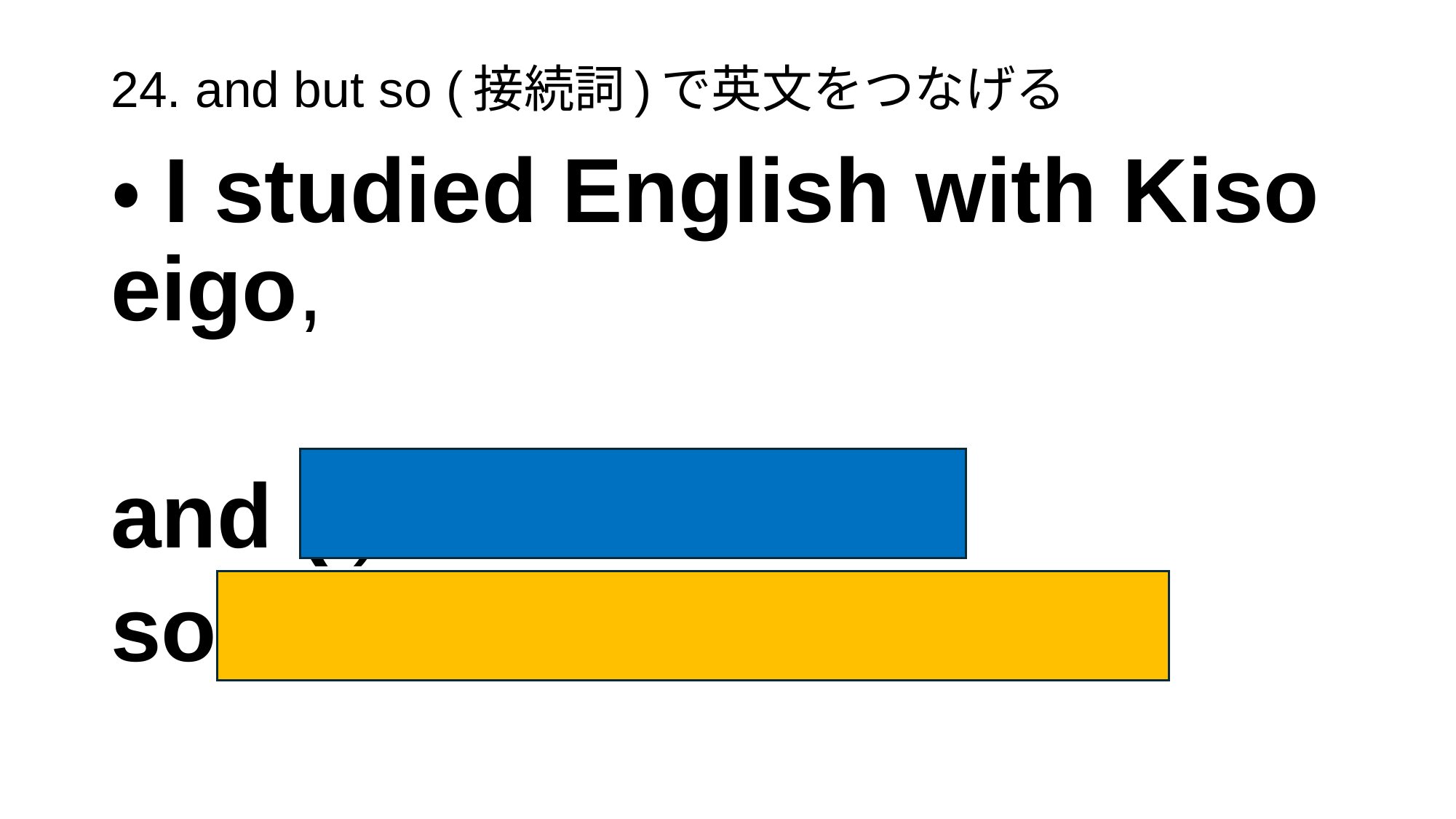

# 24. and but so (接続詞)で英文をつなげる
・I studied English with Kiso eigo,

and (I) learned a lot,
so I think it is interesting.